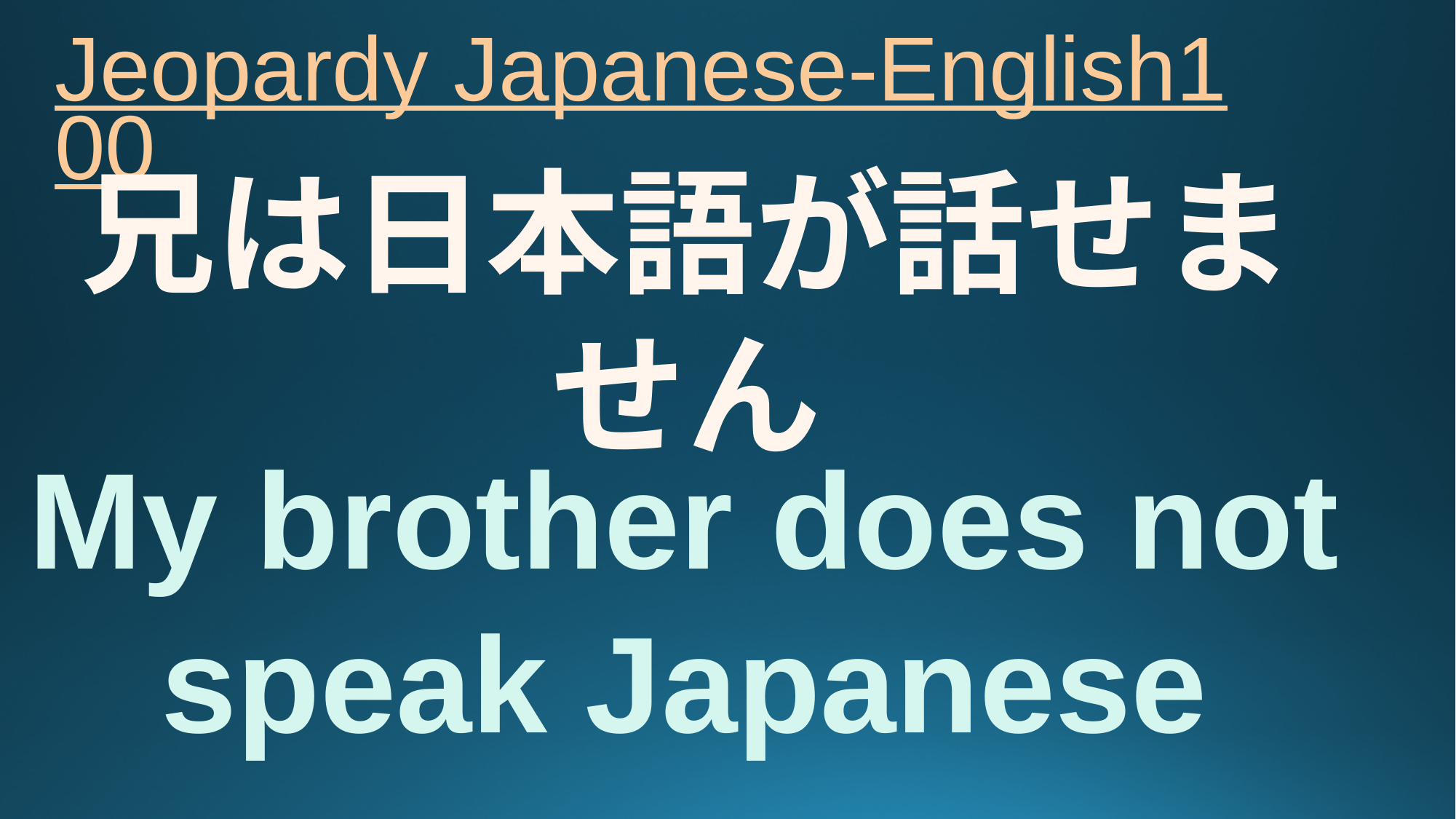

# Jeopardy Japanese-English100
兄は日本語が話せません
My brother does not speak Japanese